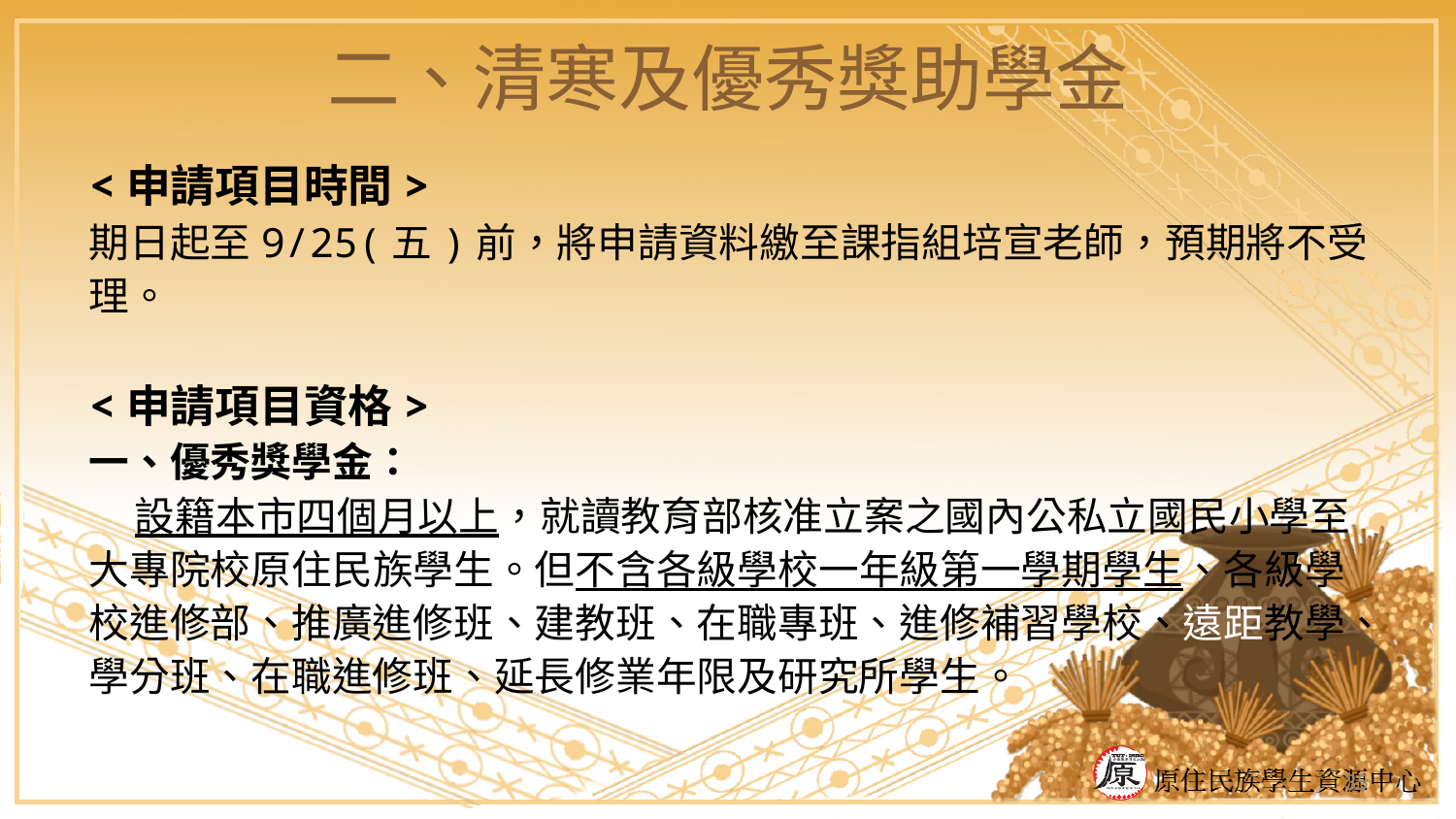

# 二、清寒及優秀獎助學金
<申請項目時間>
期日起至9/25(五)前，將申請資料繳至課指組培宣老師，預期將不受理。

<申請項目資格>
一、優秀獎學金：
    設籍本市四個月以上，就讀教育部核准立案之國內公私立國民小學至大專院校原住民族學生。但不含各級學校一年級第一學期學生、各級學校進修部、推廣進修班、建教班、在職專班、進修補習學校、遠距教學、學分班、在職進修班、延長修業年限及研究所學生。

35